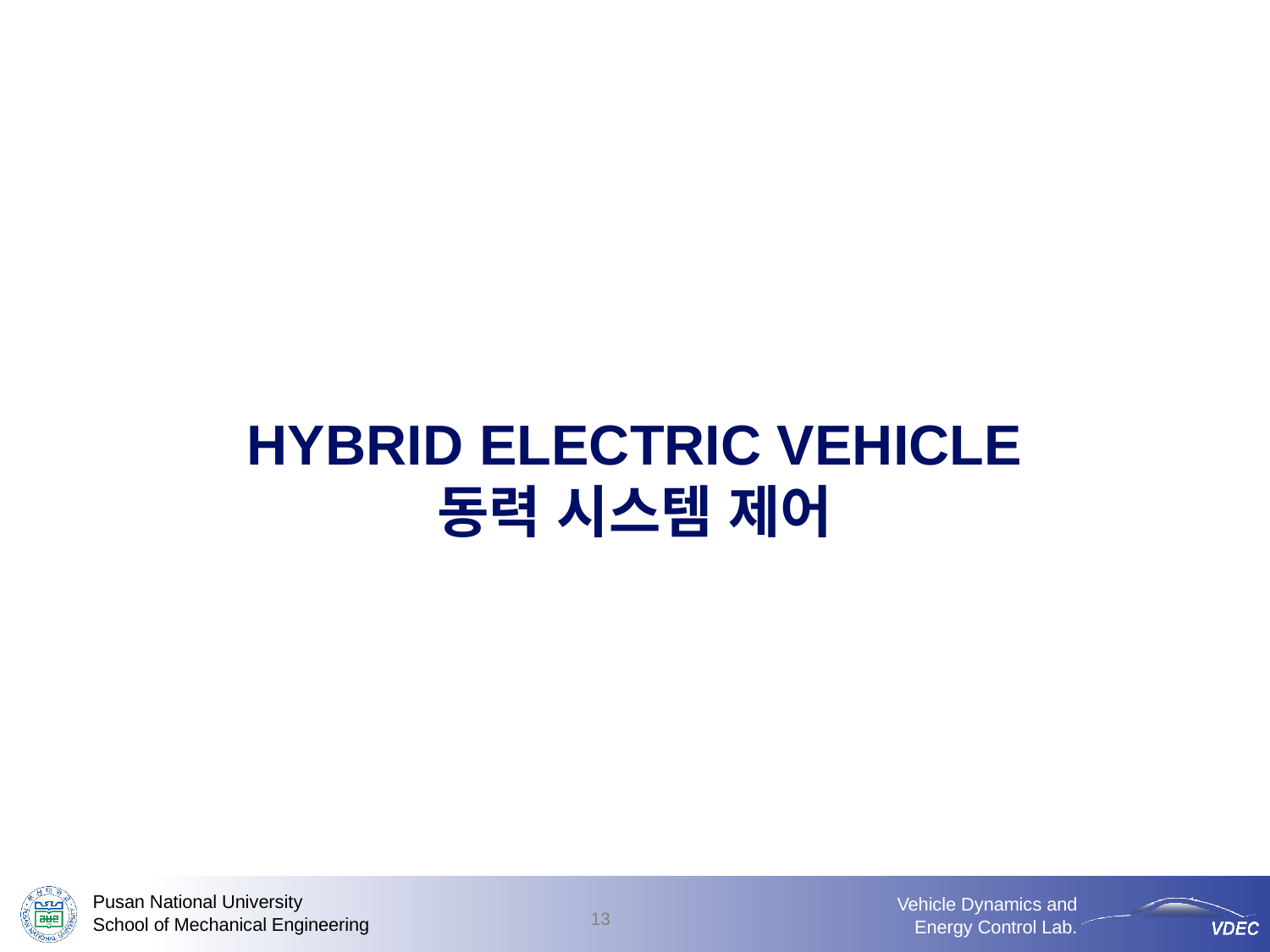

# Hybrid Electric Vehicle 동력 시스템 제어